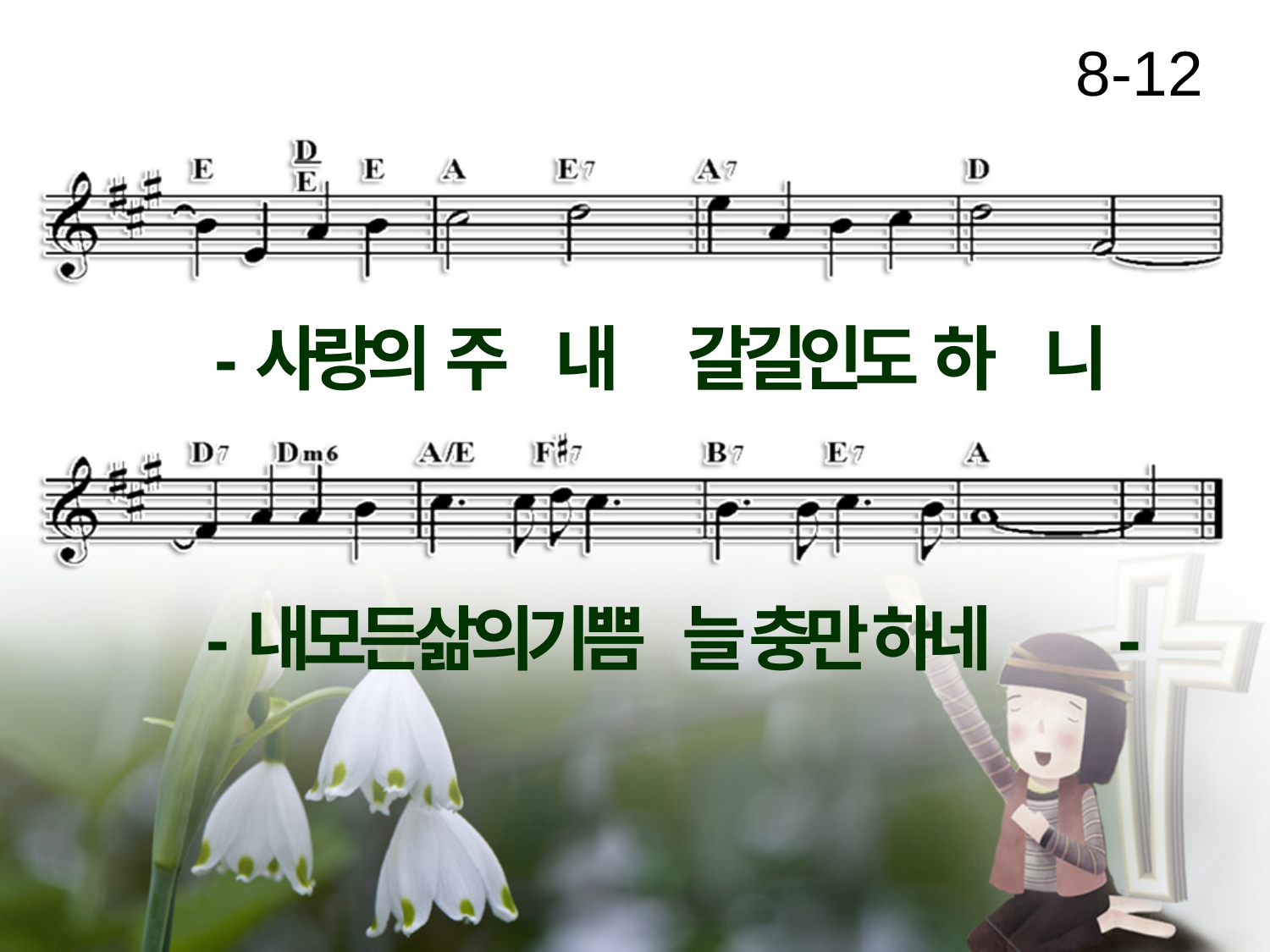

8-12
-사랑의  주     내       갈길인도  하     니
-내모든삶의기쁨    늘 충만 하네          -